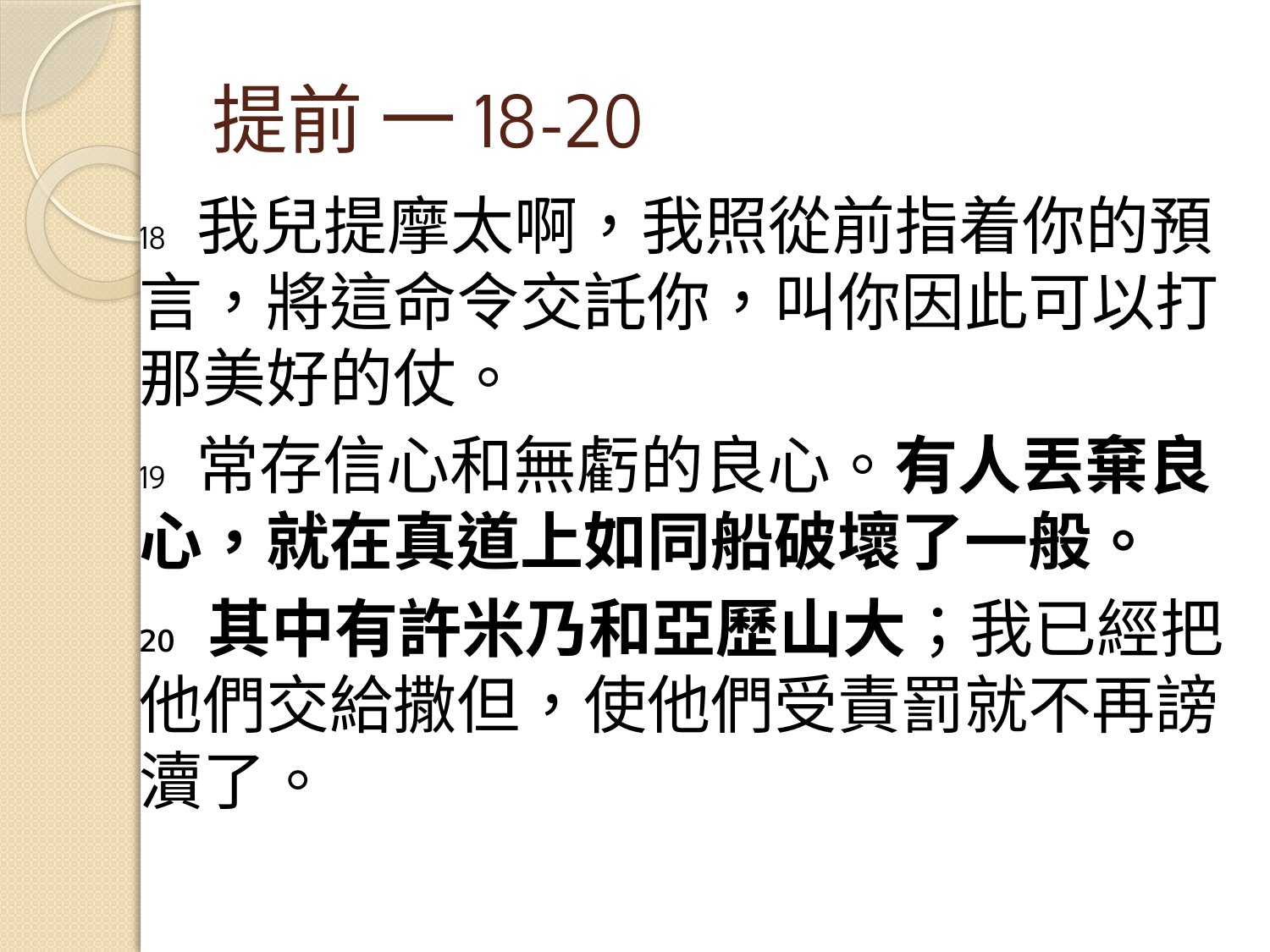

# 提前 一18-20
18 我兒提摩太啊，我照從前指着你的預言，將這命令交託你，叫你因此可以打那美好的仗。
19 常存信心和無虧的良心。有人丟棄良心，就在真道上如同船破壞了一般。
20 其中有許米乃和亞歷山大；我已經把他們交給撒但，使他們受責罰就不再謗瀆了。